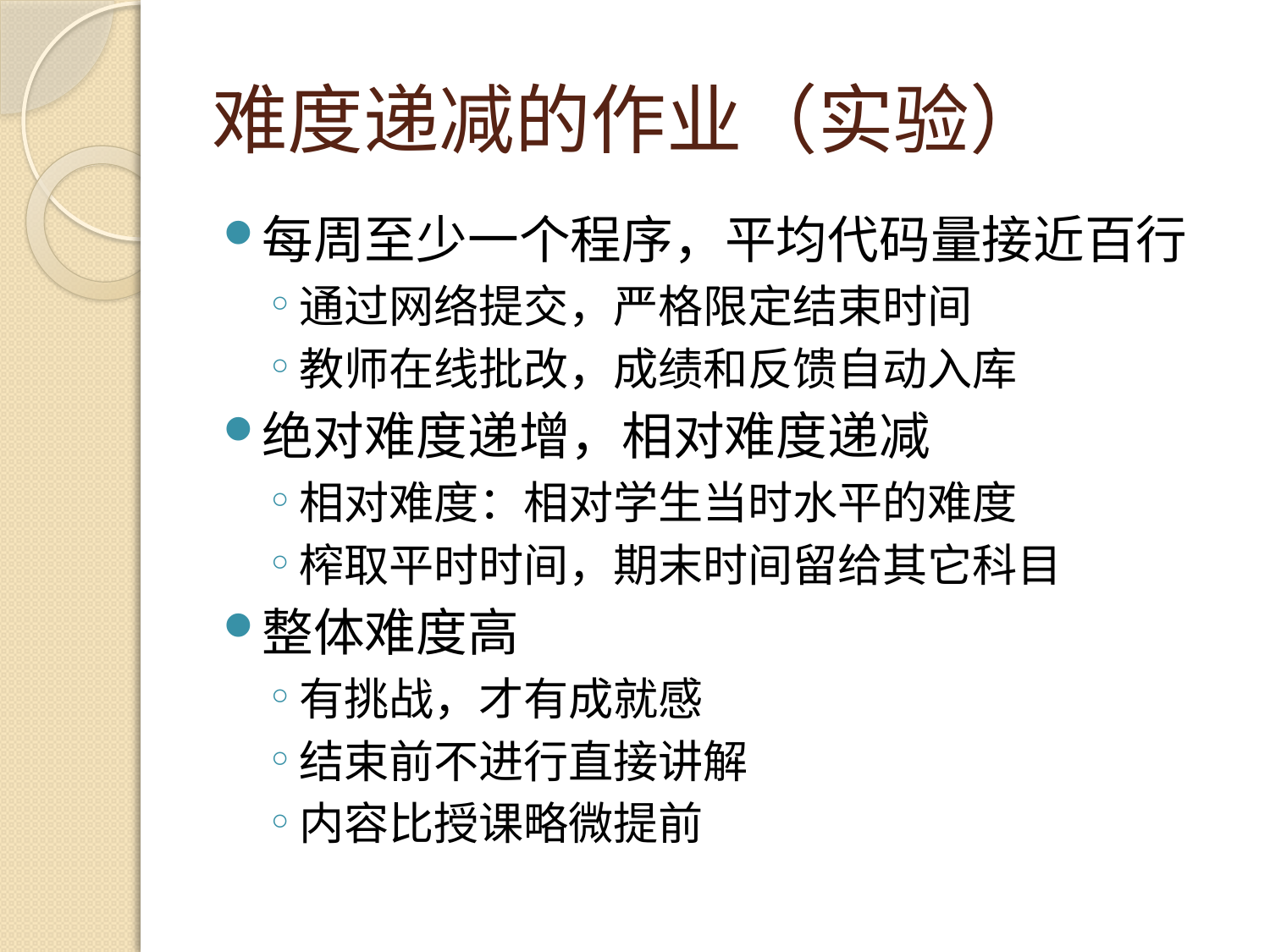

# 难度递减的作业（实验）
每周至少一个程序，平均代码量接近百行
通过网络提交，严格限定结束时间
教师在线批改，成绩和反馈自动入库
绝对难度递增，相对难度递减
相对难度：相对学生当时水平的难度
榨取平时时间，期末时间留给其它科目
整体难度高
有挑战，才有成就感
结束前不进行直接讲解
内容比授课略微提前